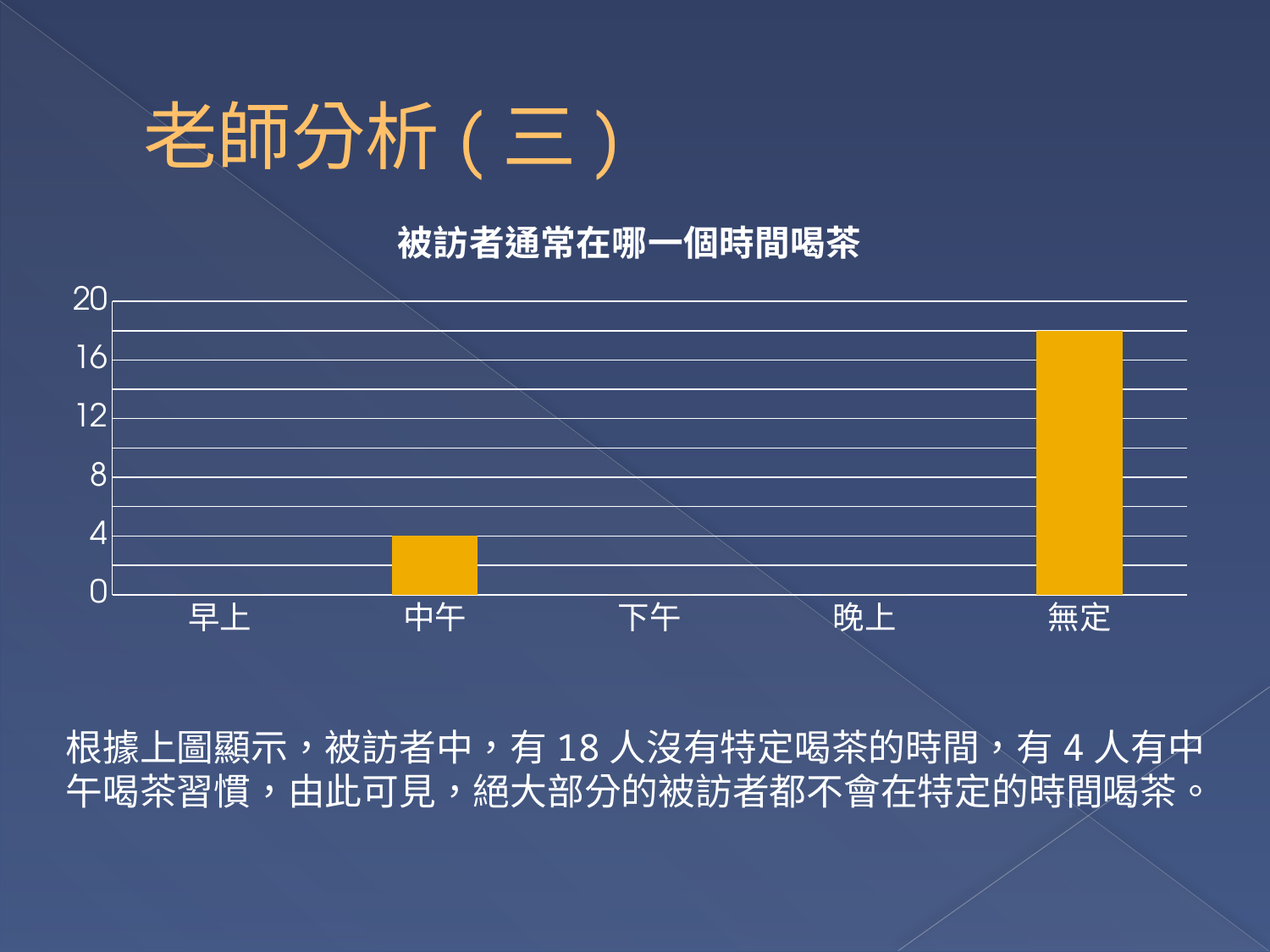

# 老師分析(三)

### Chart: 被訪者通常在哪一個時間喝茶

| Category |  |
|---|---|
| 早上 | 0.0 |
| 中午 | 4.0 |
| 下午 | 0.0 |
| 晚上 | 0.0 |
| 無定 | 18.0 |
根據上圖顯示，被訪者中，有18人沒有特定喝茶的時間，有4人有中午喝茶習慣，由此可見，絕大部分的被訪者都不會在特定的時間喝茶。